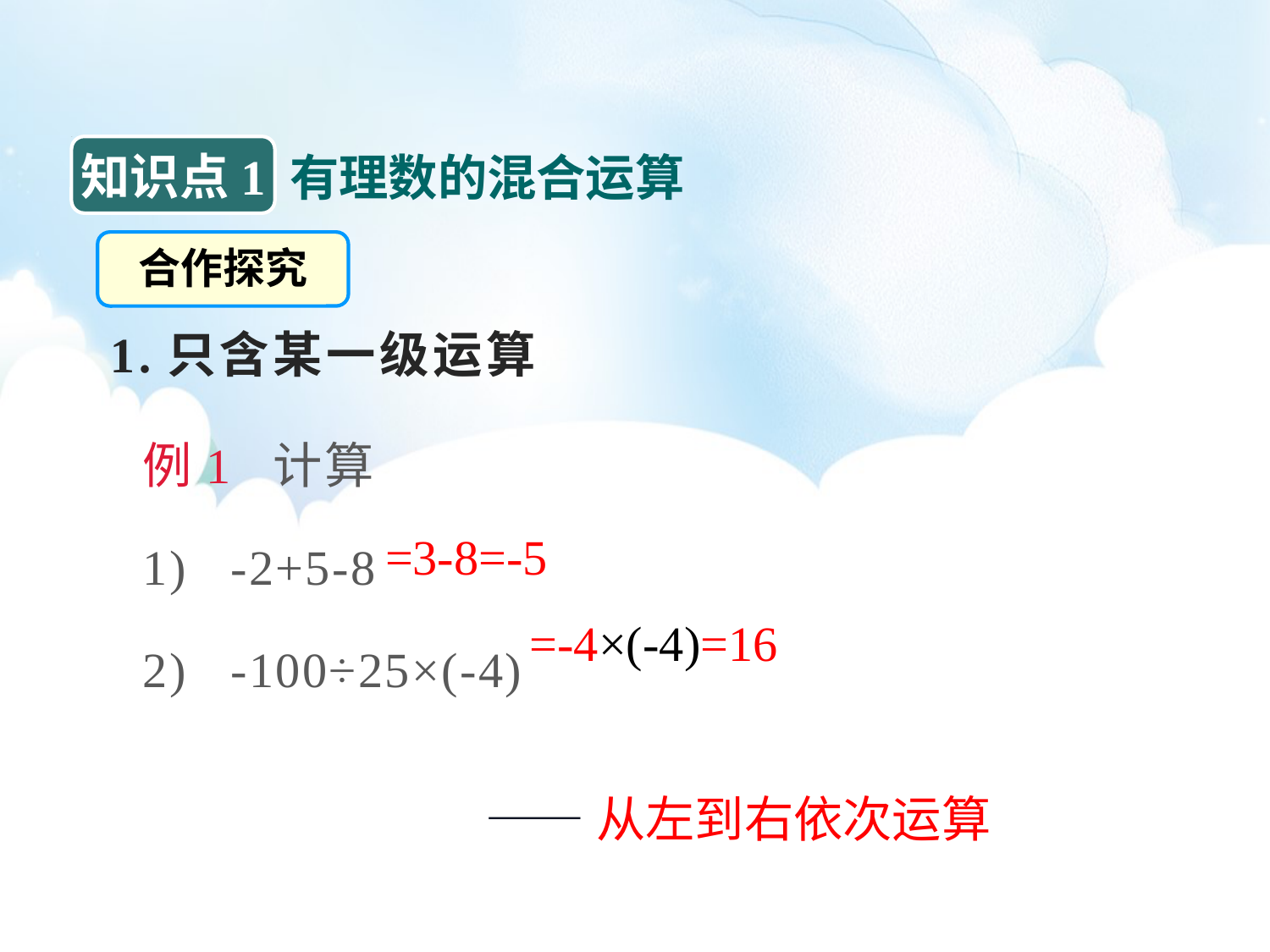

知识点1
有理数的混合运算
合作探究
# 1.只含某一级运算
例1  计算
1)   -2+5-8
2)   -100÷25×(-4)
=3-8=-5

=-4×(-4)=16

——从左到右依次运算